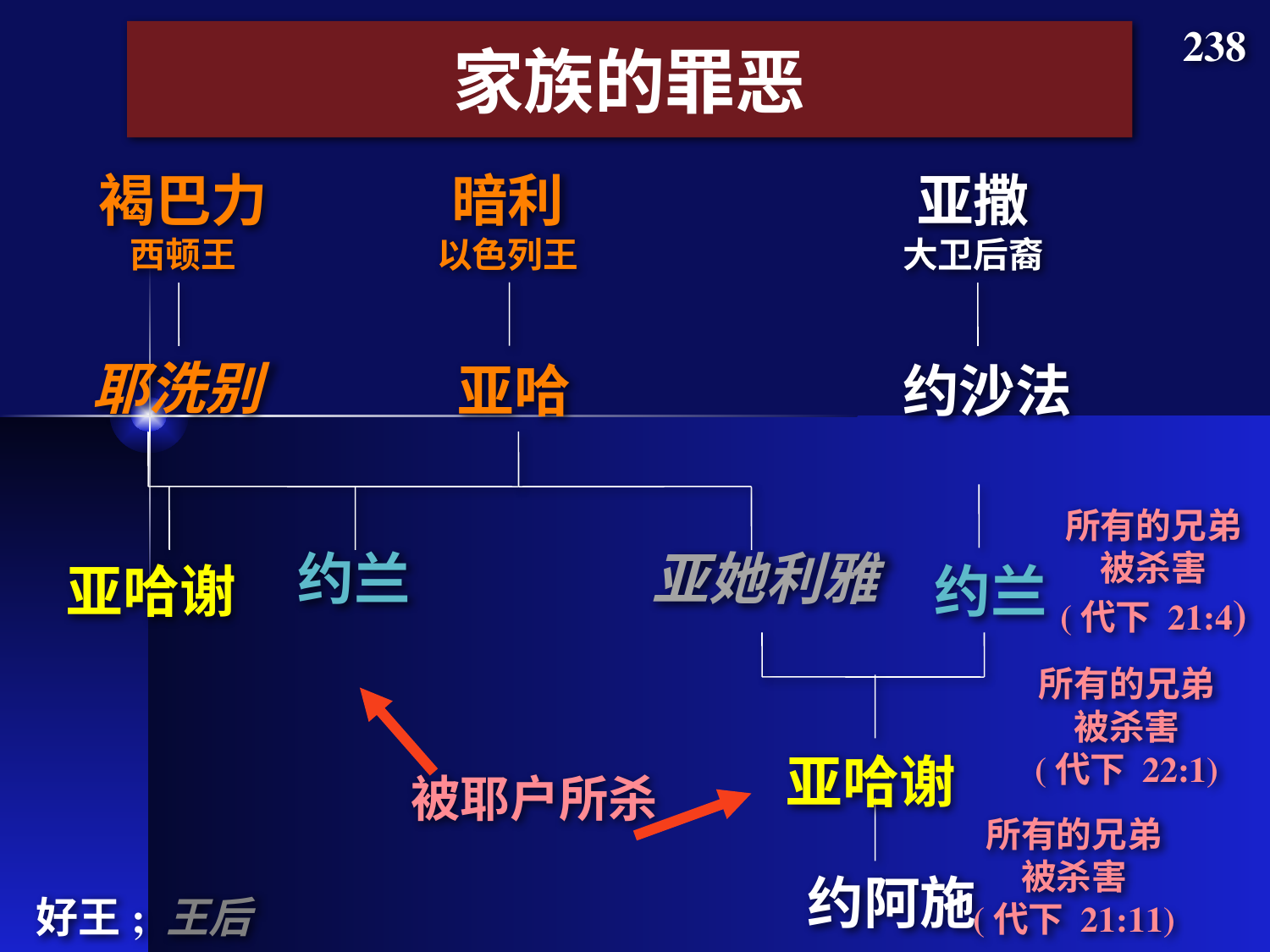

238
家族的罪恶
褐巴力
西顿王
暗利
以色列王
亚撒
大卫后裔

耶洗别
亚哈
约沙法

所有的兄弟
被杀害
(代下 21:4)
约兰
亚她利雅
亚哈谢
约兰

所有的兄弟
被杀害
(代下 22:1)

亚哈谢
被耶户所杀

所有的兄弟
被杀害
(代下 21:11)
约阿施
好王; 王后